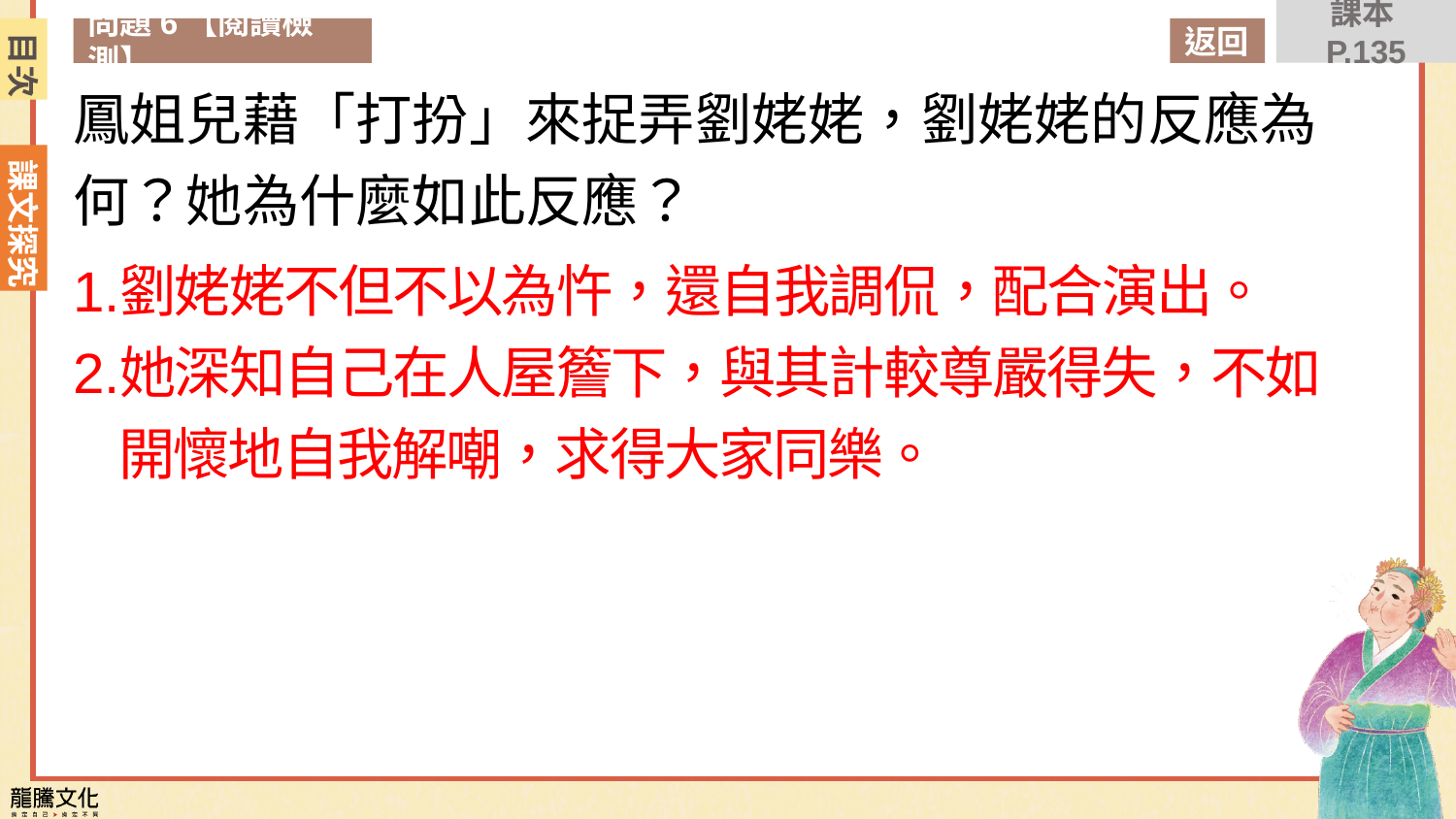

課本P.135
目次
問題6【閱讀檢測】
返回
鳳姐兒藉「打扮」來捉弄劉姥姥，劉姥姥的反應為何？她為什麼如此反應？
劉姥姥不但不以為忤，還自我調侃，配合演出。
她深知自己在人屋簷下，與其計較尊嚴得失，不如開懷地自我解嘲，求得大家同樂。